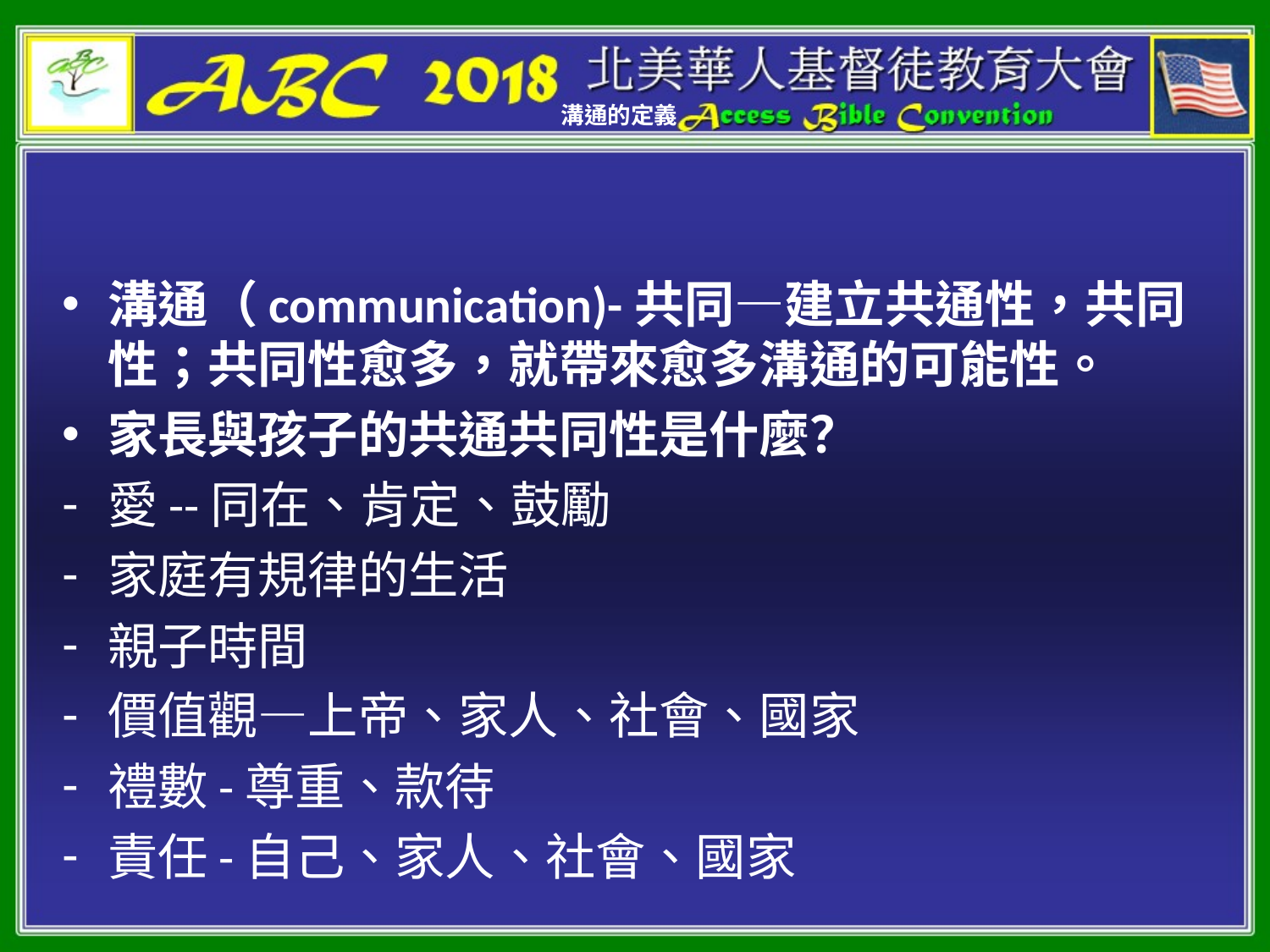

# 溝通的定義
溝通（communication)-共同—建立共通性，共同性；共同性愈多，就帶來愈多溝通的可能性。
家長與孩子的共通共同性是什麼？
愛--同在、肯定、鼓勵
家庭有規律的生活
親子時間
價值觀—上帝、家人、社會、國家
禮數-尊重、款待
責任-自己、家人、社會、國家